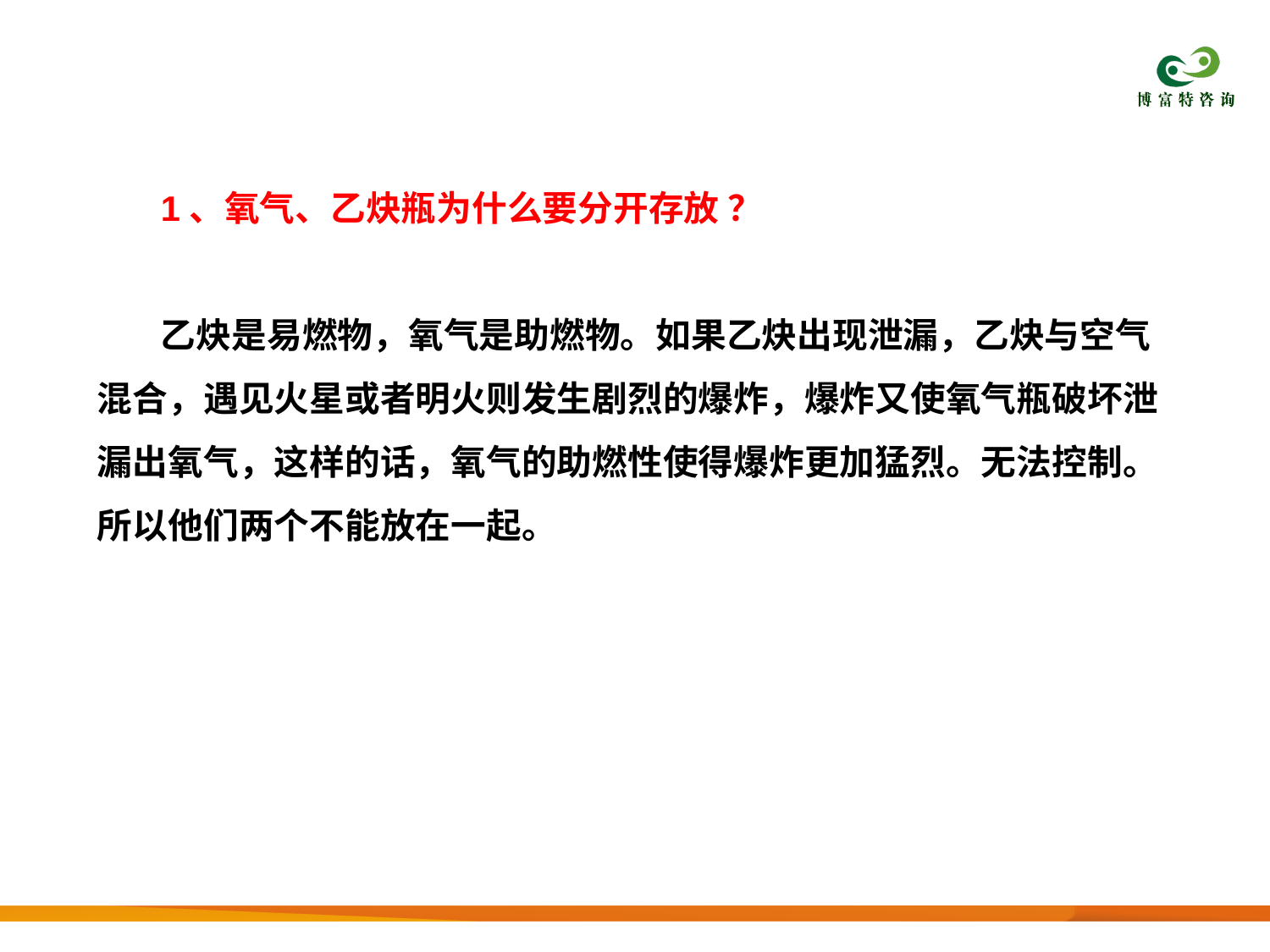

1、氧气、乙炔瓶为什么要分开存放 ？

乙炔是易燃物，氧气是助燃物。如果乙炔出现泄漏，乙炔与空气混合，遇见火星或者明火则发生剧烈的爆炸，爆炸又使氧气瓶破坏泄漏出氧气，这样的话，氧气的助燃性使得爆炸更加猛烈。无法控制。所以他们两个不能放在一起。